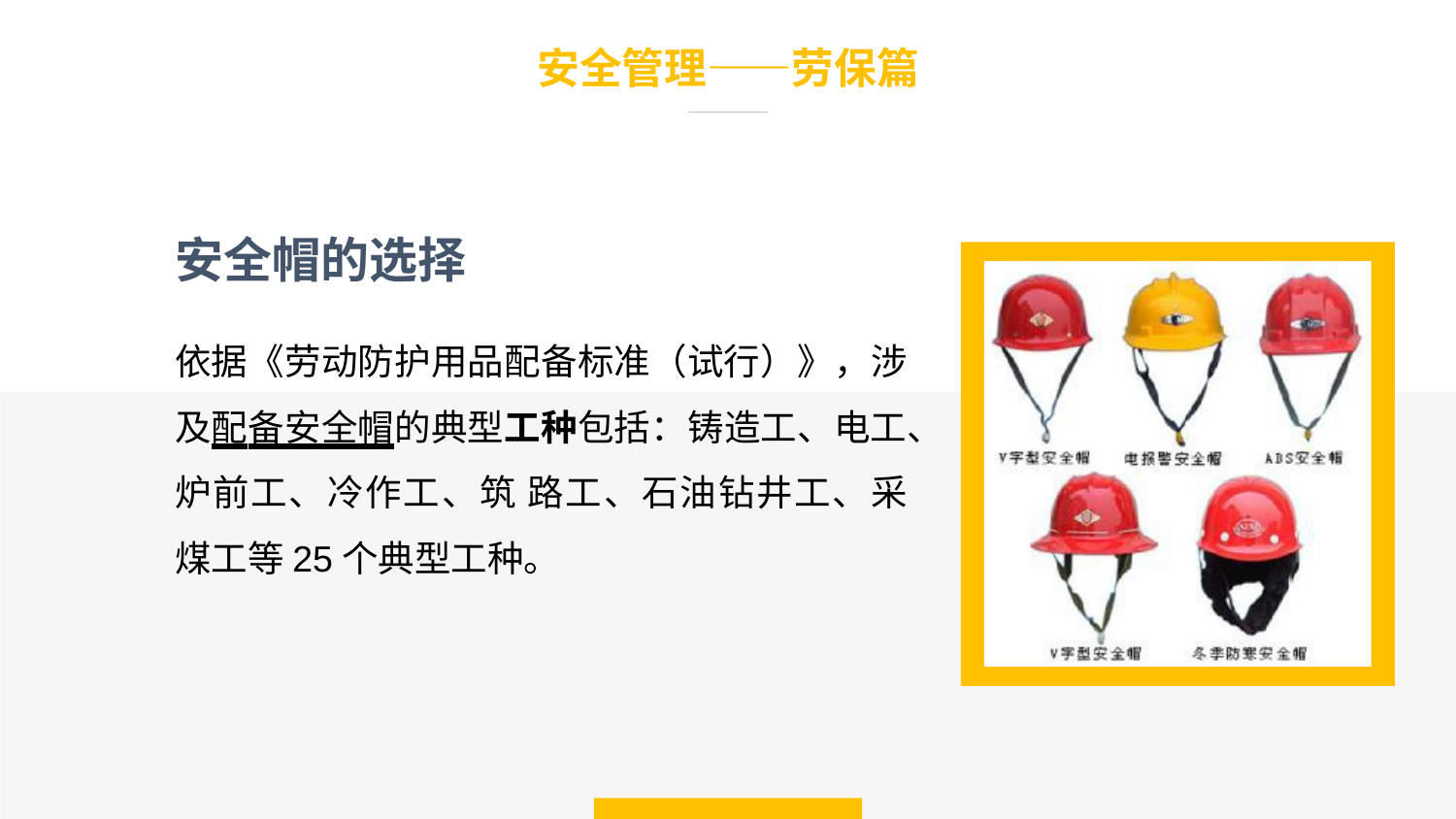

安全管理——劳保篇
安全帽的选择

依据《劳动防护用品配备标准（试行）》，涉及配备安全帽的典型工种包括：铸造工、电工、炉前工、冷作工、筑 路工、石油钻井工、采煤工等25个典型工种。